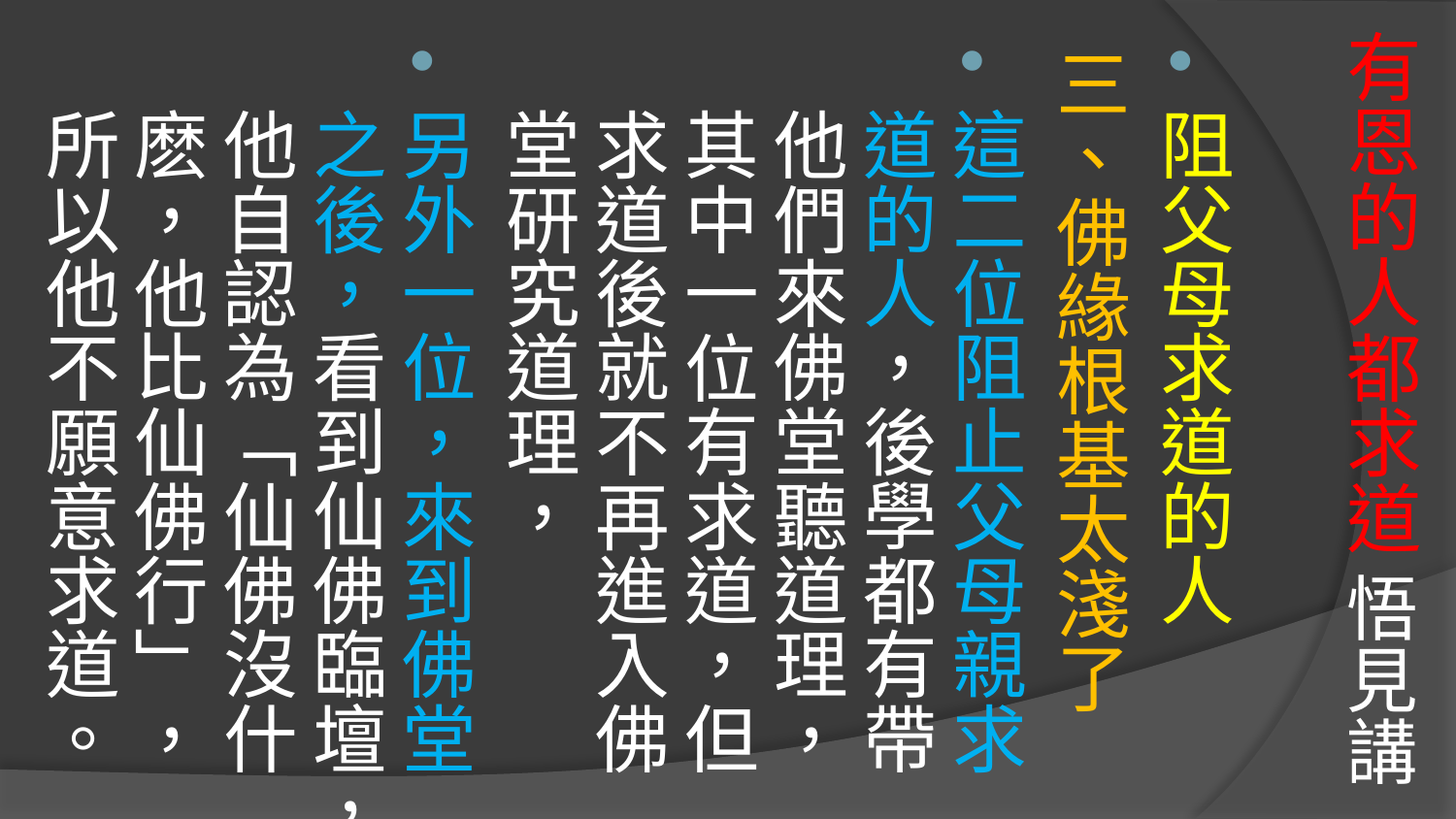

# 有恩的人都求道 悟見講
阻父母求道的人
三、佛緣根基太淺了
這二位阻止父母親求道的人，後學都有帶他們來佛堂聽道理，其中一位有求道，但求道後就不再進入佛堂研究道理，
另外一位，來到佛堂之後，看到仙佛臨壇，他自認為「仙佛沒什麽，他比仙佛行」，所以他不願意求道。